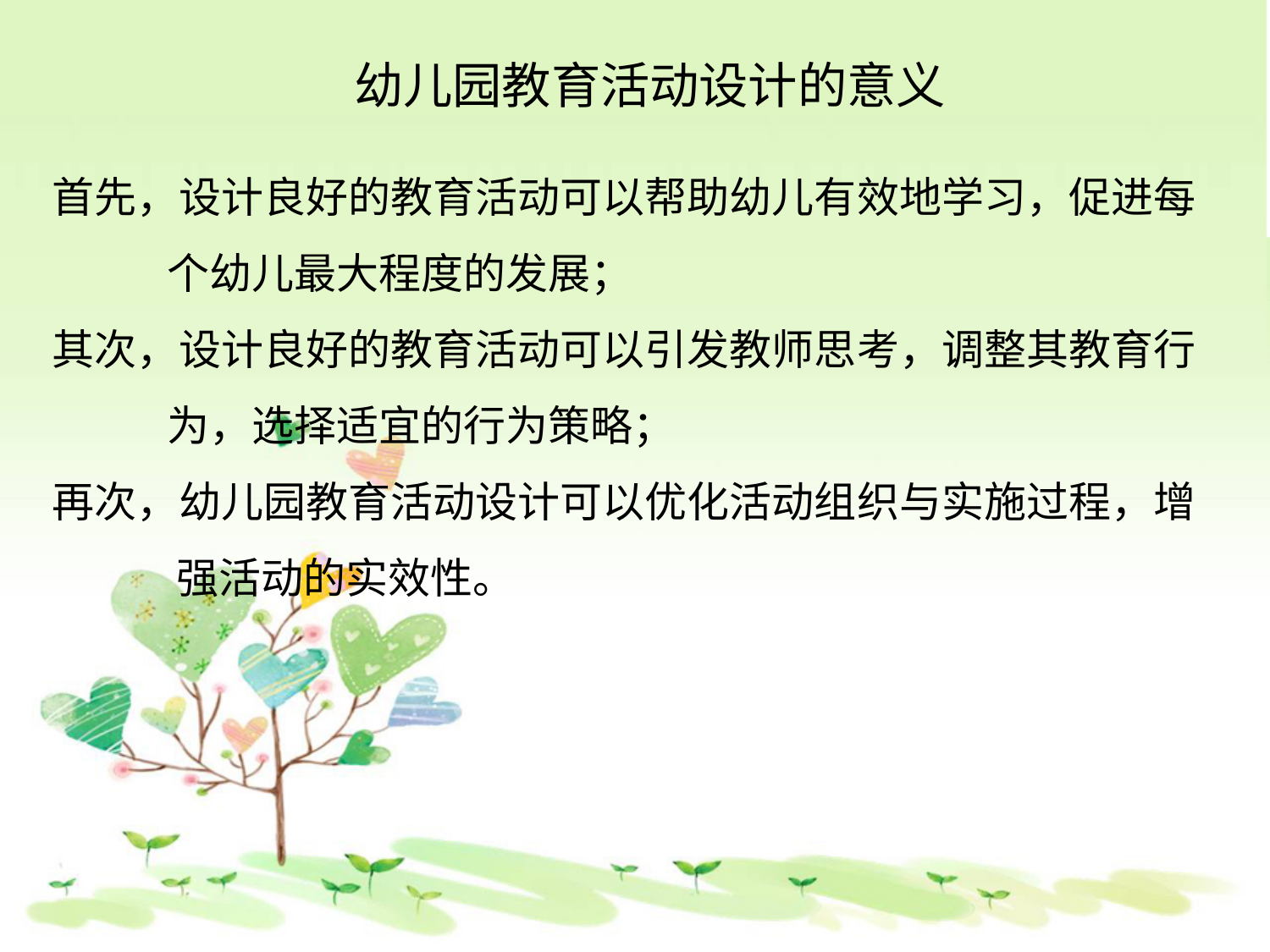

幼儿园教育活动设计的意义
首先，设计良好的教育活动可以帮助幼儿有效地学习，促进每
           个幼儿最大程度的发展；
其次，设计良好的教育活动可以引发教师思考，调整其教育行
           为，选择适宜的行为策略；
再次，幼儿园教育活动设计可以优化活动组织与实施过程，增
            强活动的实效性。